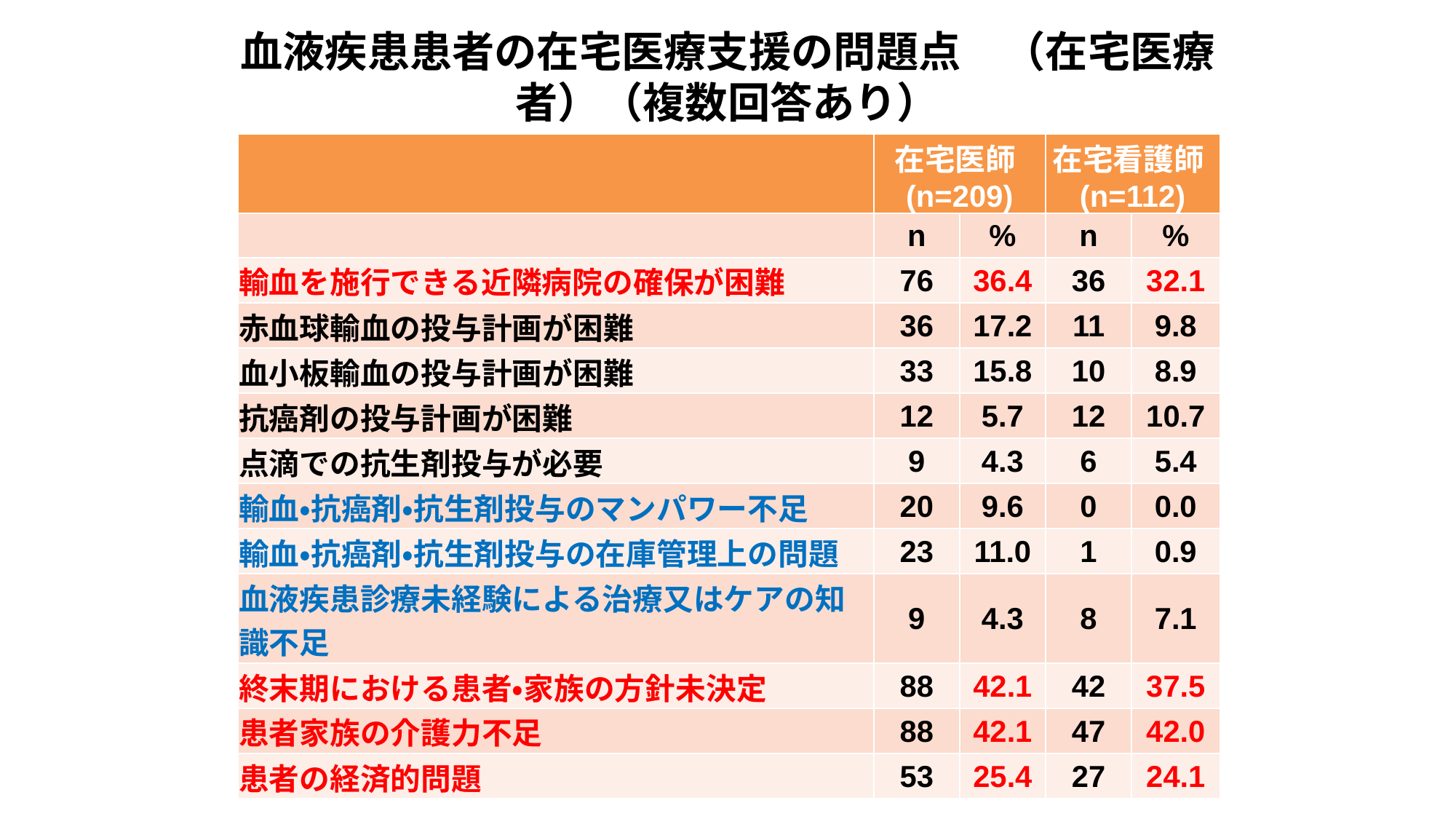

# 血液疾患患者の在宅医療支援の問題点　（在宅医療者）（複数回答あり）
|  | 在宅医師(n=209) |  | 在宅看護師(n=112) |  |
| --- | --- | --- | --- | --- |
|  | n | % | n | % |
| 輸血を施行できる近隣病院の確保が困難 | 76 | 36.4 | 36 | 32.1 |
| 赤血球輸血の投与計画が困難 | 36 | 17.2 | 11 | 9.8 |
| 血小板輸血の投与計画が困難 | 33 | 15.8 | 10 | 8.9 |
| 抗癌剤の投与計画が困難 | 12 | 5.7 | 12 | 10.7 |
| 点滴での抗生剤投与が必要 | 9 | 4.3 | 6 | 5.4 |
| 輸血・抗癌剤・抗生剤投与のマンパワー不足 | 20 | 9.6 | 0 | 0.0 |
| 輸血・抗癌剤・抗生剤投与の在庫管理上の問題 | 23 | 11.0 | 1 | 0.9 |
| 血液疾患診療未経験による治療又はケアの知識不足 | 9 | 4.3 | 8 | 7.1 |
| 終末期における患者・家族の方針未決定 | 88 | 42.1 | 42 | 37.5 |
| 患者家族の介護力不足 | 88 | 42.1 | 47 | 42.0 |
| 患者の経済的問題 | 53 | 25.4 | 27 | 24.1 |